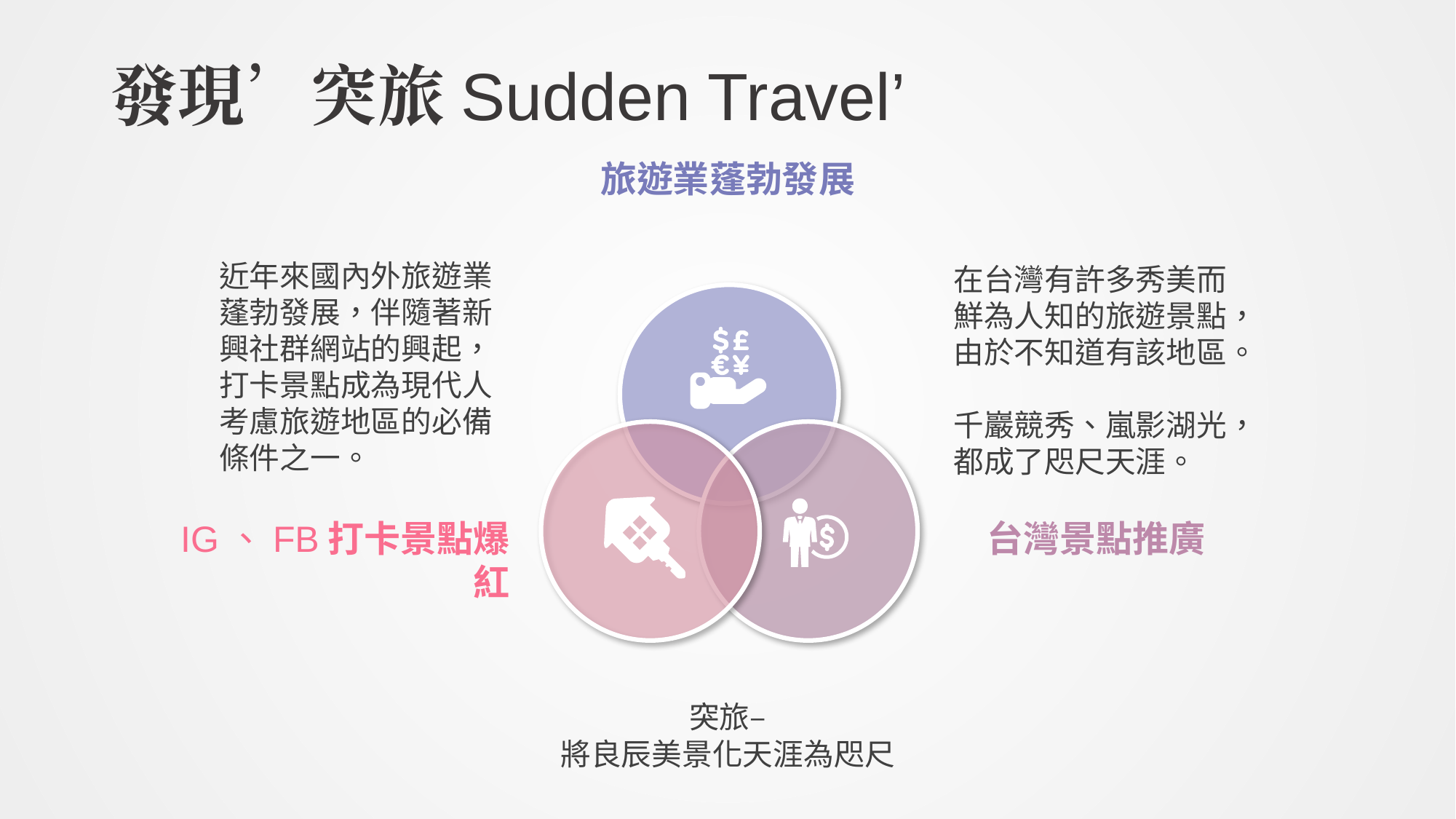

# 發現’突旅Sudden Travel’
旅遊業蓬勃發展

近年來國內外旅遊業蓬勃發展，伴隨著新興社群網站的興起，打卡景點成為現代人考慮旅遊地區的必備條件之一。
在台灣有許多秀美而鮮為人知的旅遊景點，由於不知道有該地區。

千巖競秀、嵐影湖光，都成了咫尺天涯。

IG、FB打卡景點爆紅
台灣景點推廣
突旅–
將良辰美景化天涯為咫尺